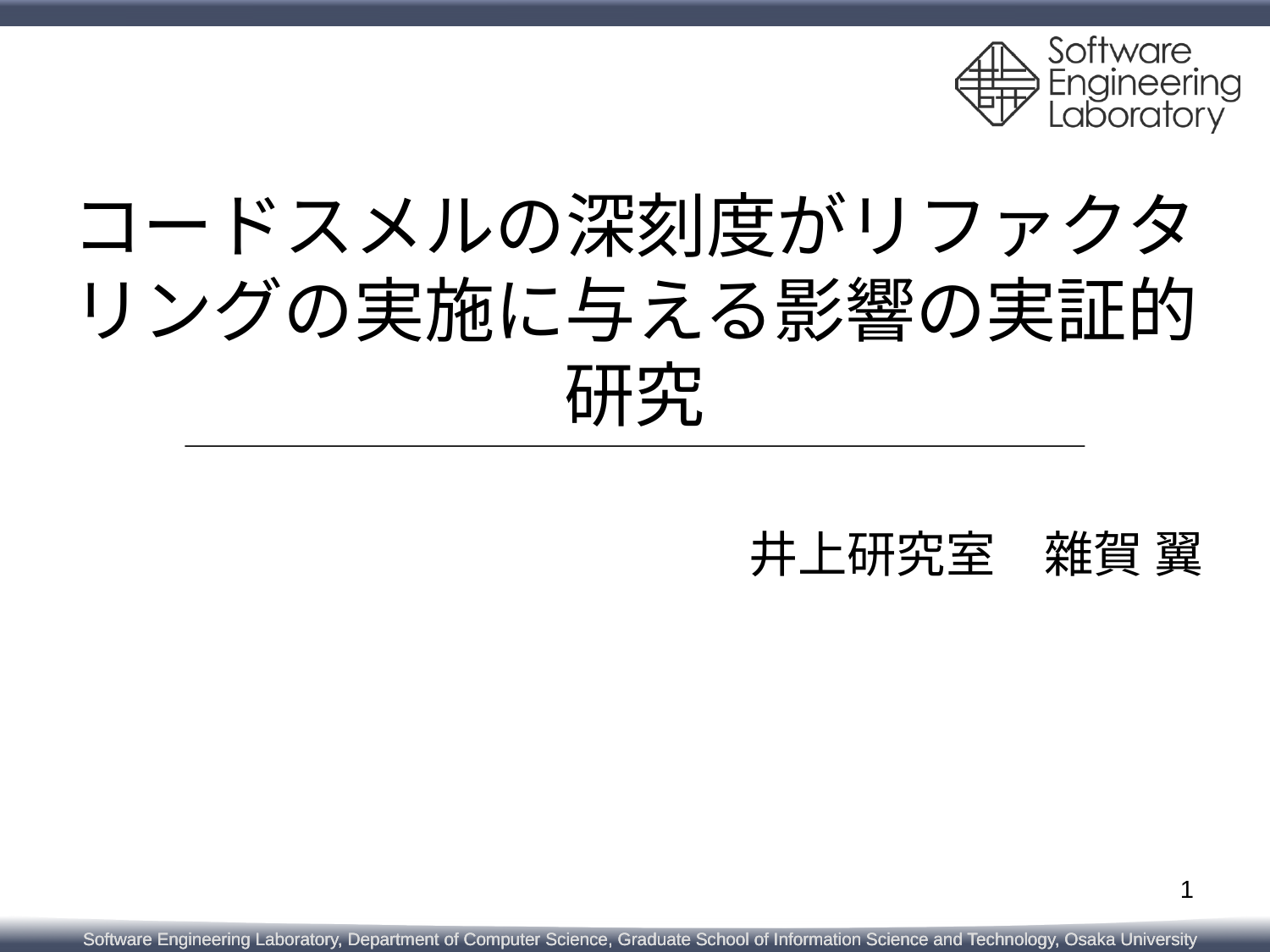

# コードスメルの深刻度がリファクタリングの実施に与える影響の実証的研究
井上研究室　雜賀 翼
1